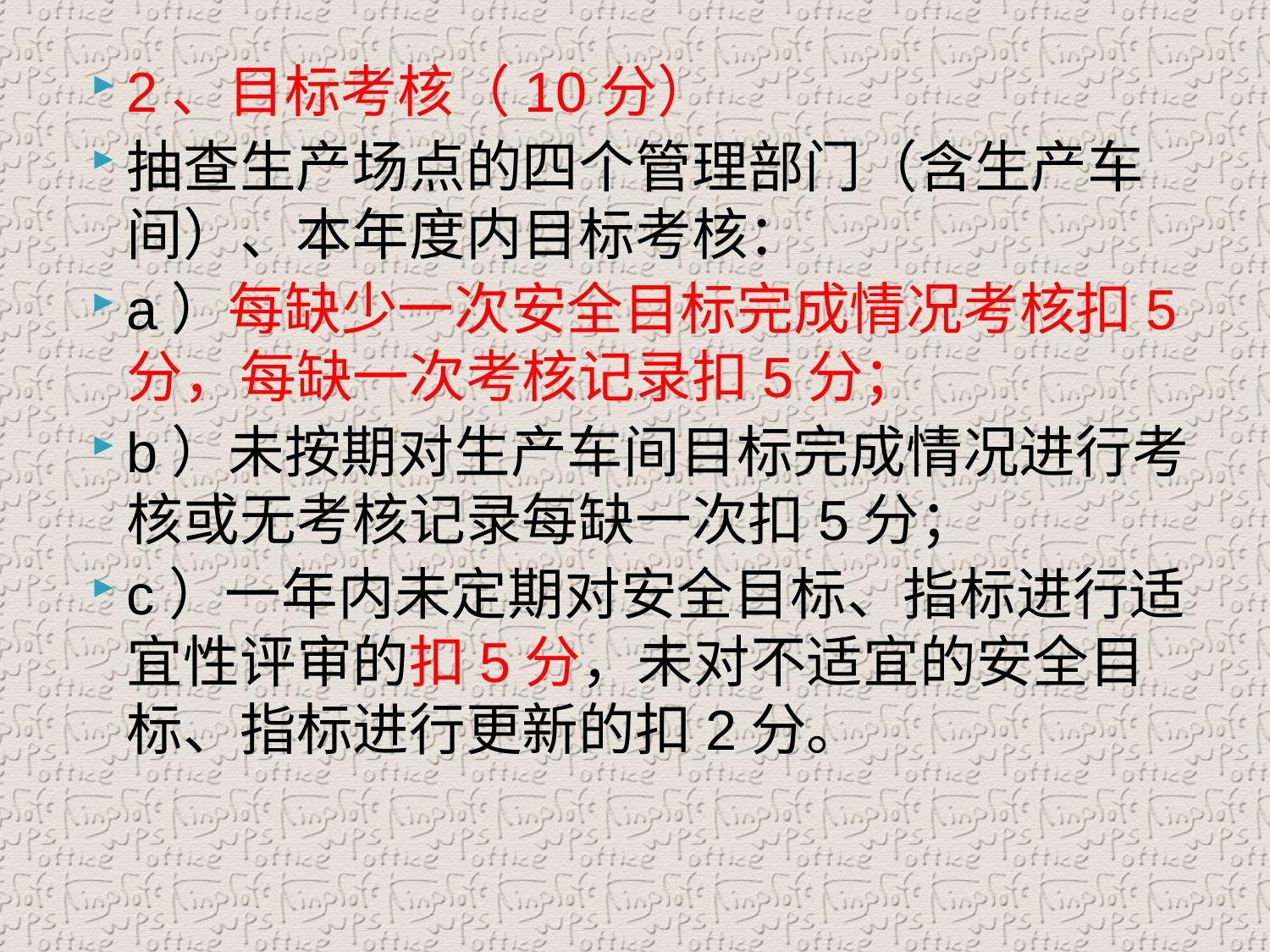

2、目标考核（10分）
抽查生产场点的四个管理部门（含生产车间）、本年度内目标考核：
a）每缺少一次安全目标完成情况考核扣5分，每缺一次考核记录扣5分；
b）未按期对生产车间目标完成情况进行考核或无考核记录每缺一次扣5分；
c）一年内未定期对安全目标、指标进行适宜性评审的扣5分，未对不适宜的安全目标、指标进行更新的扣2分。